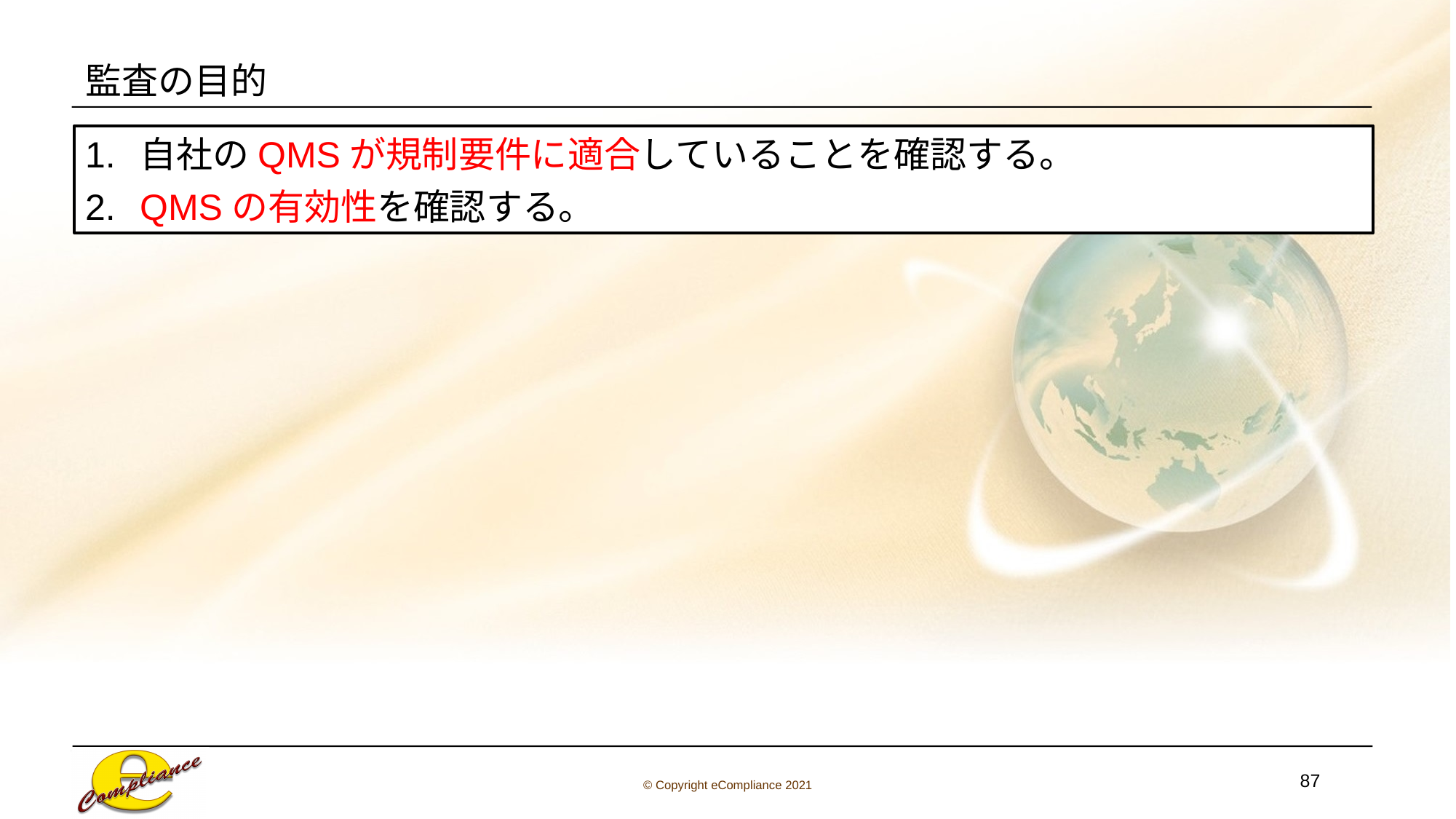

監査の目的
自社のQMSが規制要件に適合していることを確認する。
QMSの有効性を確認する。